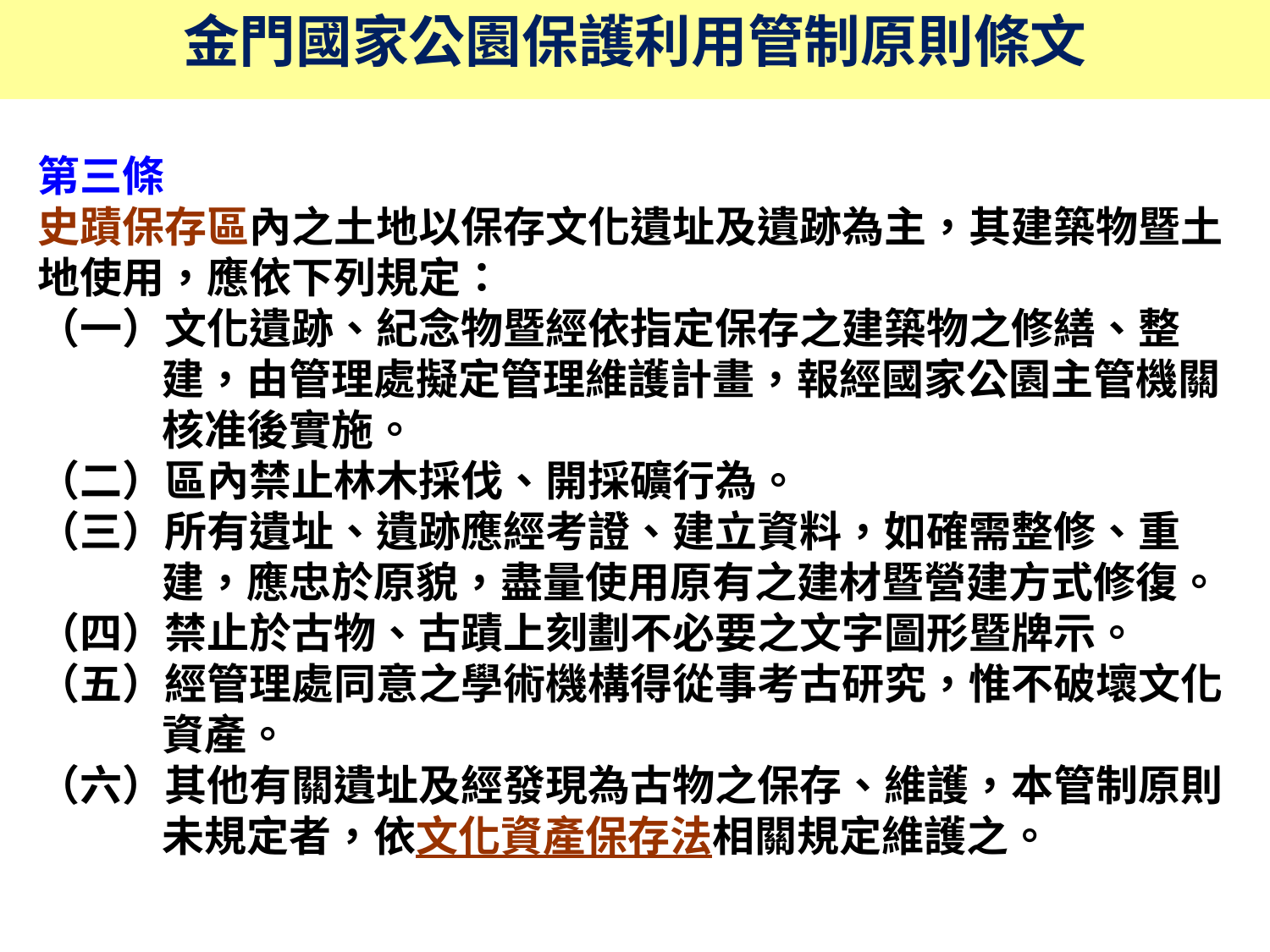

金門國家公園保護利用管制原則條文
第三條
史蹟保存區內之土地以保存文化遺址及遺跡為主，其建築物暨土地使用，應依下列規定：
（一）文化遺跡、紀念物暨經依指定保存之建築物之修繕、整建，由管理處擬定管理維護計畫，報經國家公園主管機關核准後實施。
（二）區內禁止林木採伐、開採礦行為。
（三）所有遺址、遺跡應經考證、建立資料，如確需整修、重建，應忠於原貌，盡量使用原有之建材暨營建方式修復。
（四）禁止於古物、古蹟上刻劃不必要之文字圖形暨牌示。
（五）經管理處同意之學術機構得從事考古研究，惟不破壞文化資產。
（六）其他有關遺址及經發現為古物之保存、維護，本管制原則未規定者，依文化資產保存法相關規定維護之。